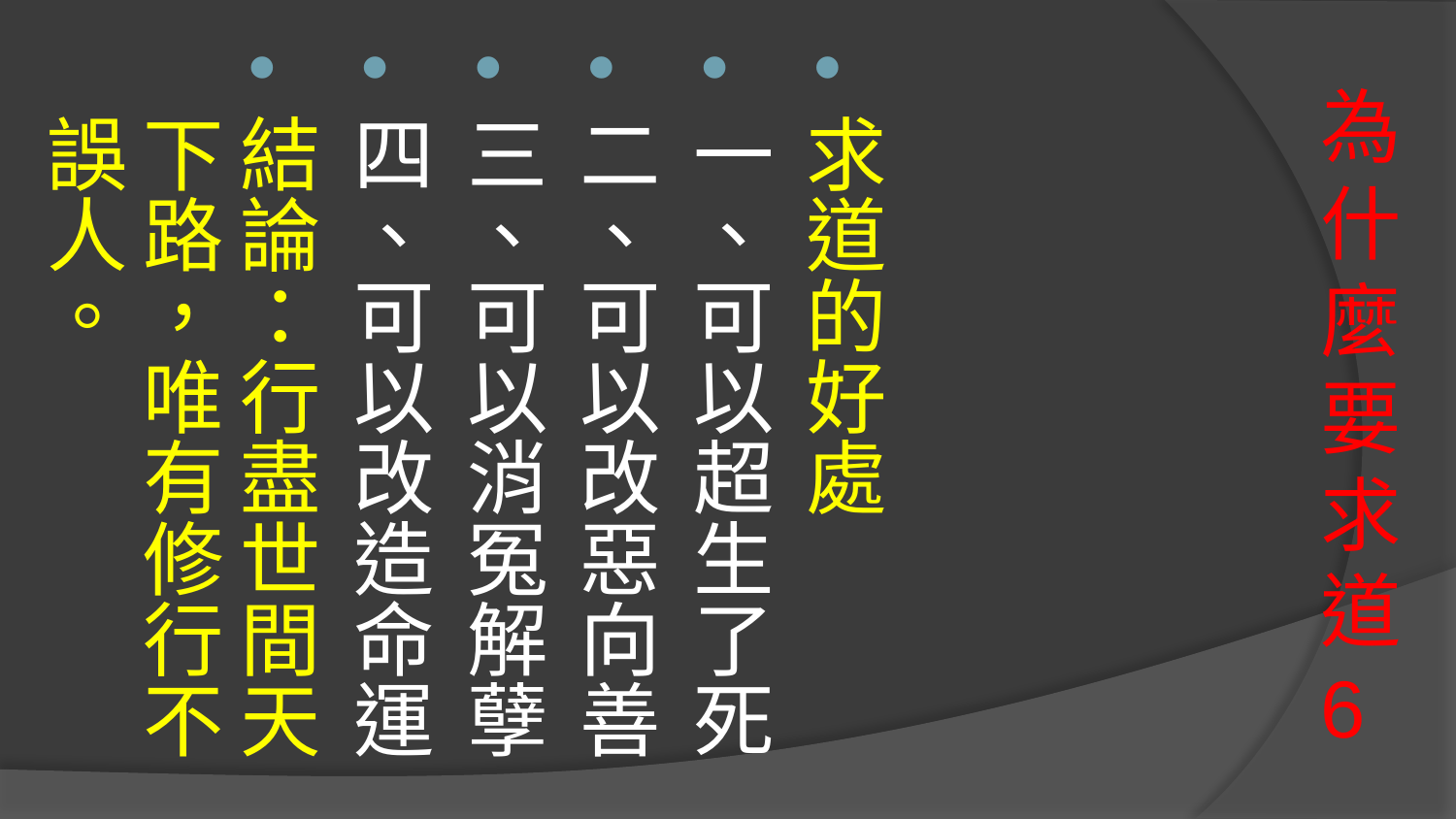

求道的好處
一、可以超生了死
二、可以改惡向善
三、可以消冤解孽
四、可以改造命運
結論：行盡世間天下路，唯有修行不誤人。
# 為什麼要求道6